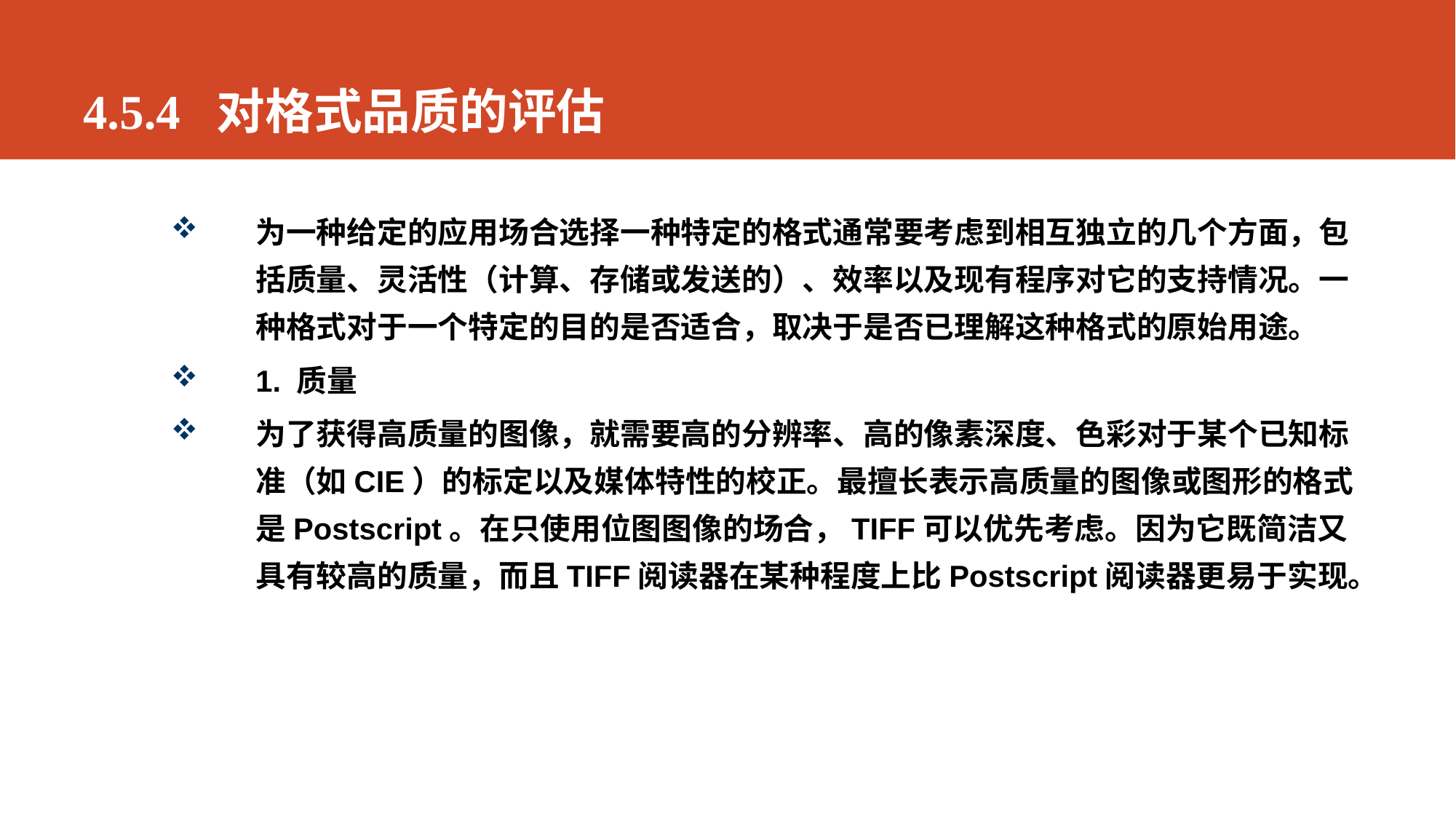

# 4.5.4  对格式品质的评估
为一种给定的应用场合选择一种特定的格式通常要考虑到相互独立的几个方面，包括质量、灵活性（计算、存储或发送的）、效率以及现有程序对它的支持情况。一种格式对于一个特定的目的是否适合，取决于是否已理解这种格式的原始用途。
1. 质量
为了获得高质量的图像，就需要高的分辨率、高的像素深度、色彩对于某个已知标准（如CIE）的标定以及媒体特性的校正。最擅长表示高质量的图像或图形的格式是Postscript。在只使用位图图像的场合，TIFF可以优先考虑。因为它既简洁又具有较高的质量，而且TIFF阅读器在某种程度上比Postscript阅读器更易于实现。